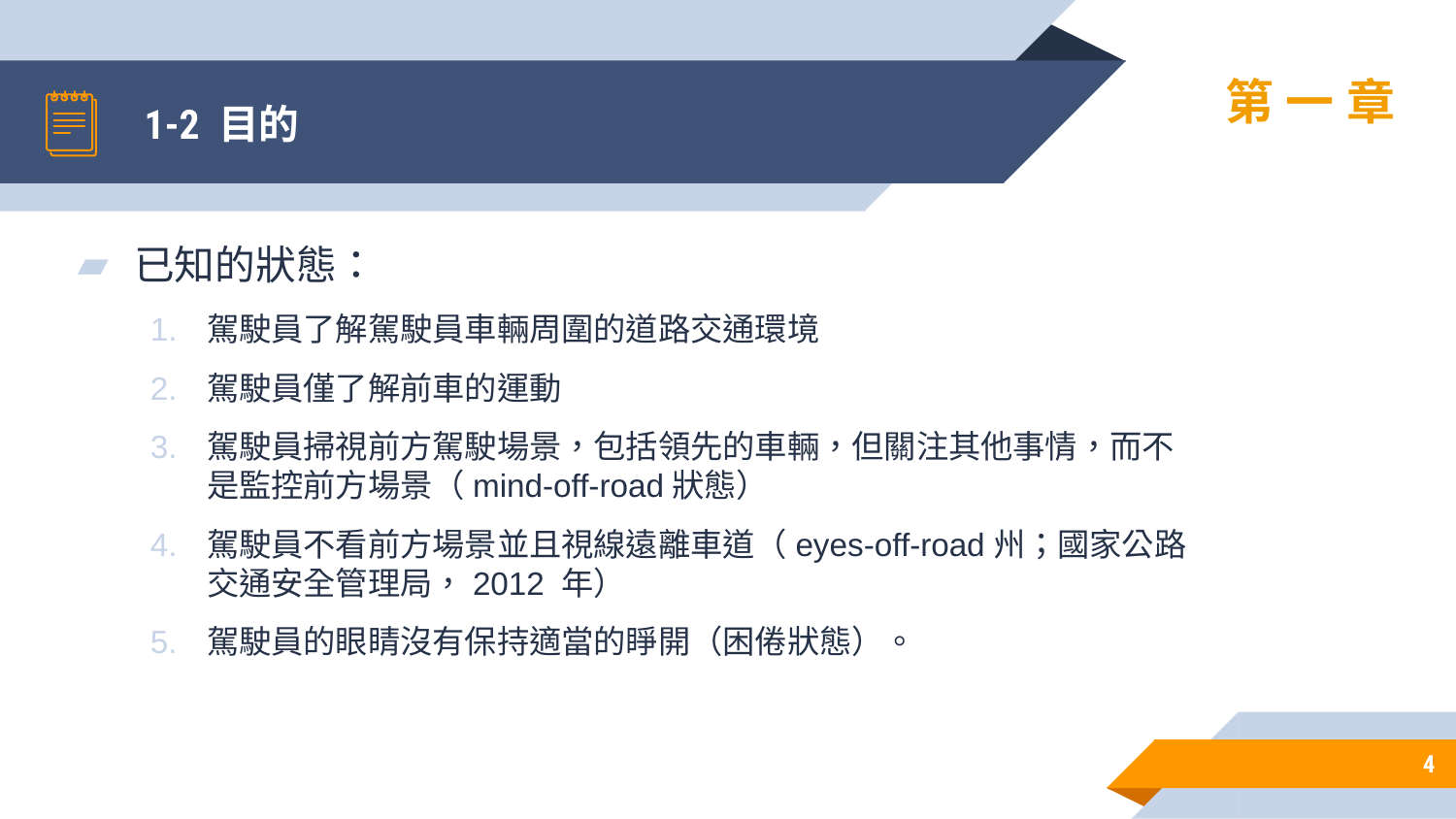

# 1-2 目的
第一章

已知的狀態：
駕駛員了解駕駛員車輛周圍的道路交通環境
駕駛員僅了解前車的運動
駕駛員掃視前方駕駛場景，包括領先的車輛，但關注其他事情，而不是監控前方場景（mind-off-road狀態）
駕駛員不看前方場景並且視線遠離車道（eyes-off-road州；國家公路交通安全管理局，2012 年）
駕駛員的眼睛沒有保持適當的睜開（困倦狀態）。

4